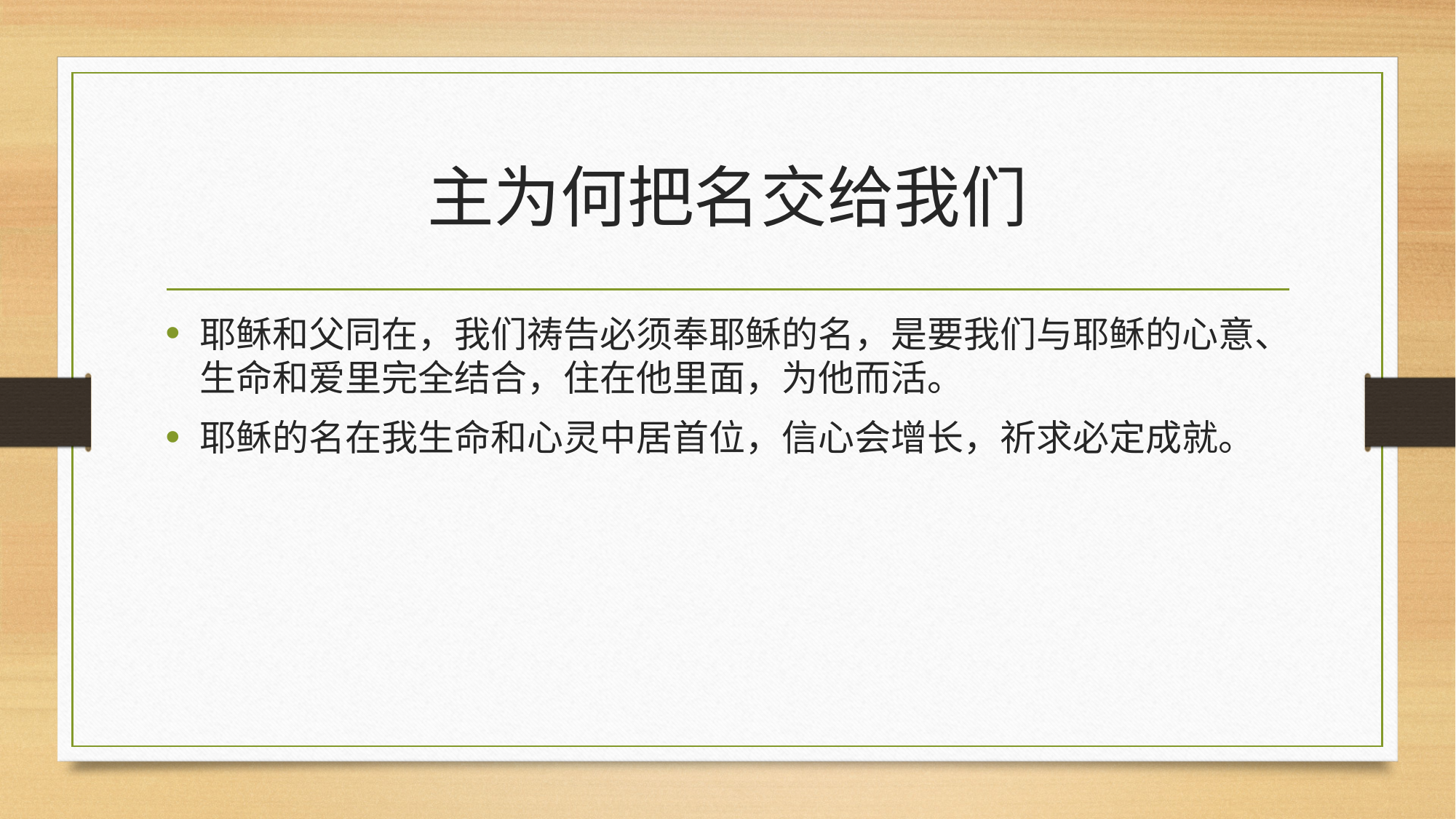

# 主为何把名交给我们
耶稣和父同在，我们祷告必须奉耶稣的名，是要我们与耶稣的心意、生命和爱里完全结合，住在他里面，为他而活。
耶稣的名在我生命和心灵中居首位，信心会增长，祈求必定成就。